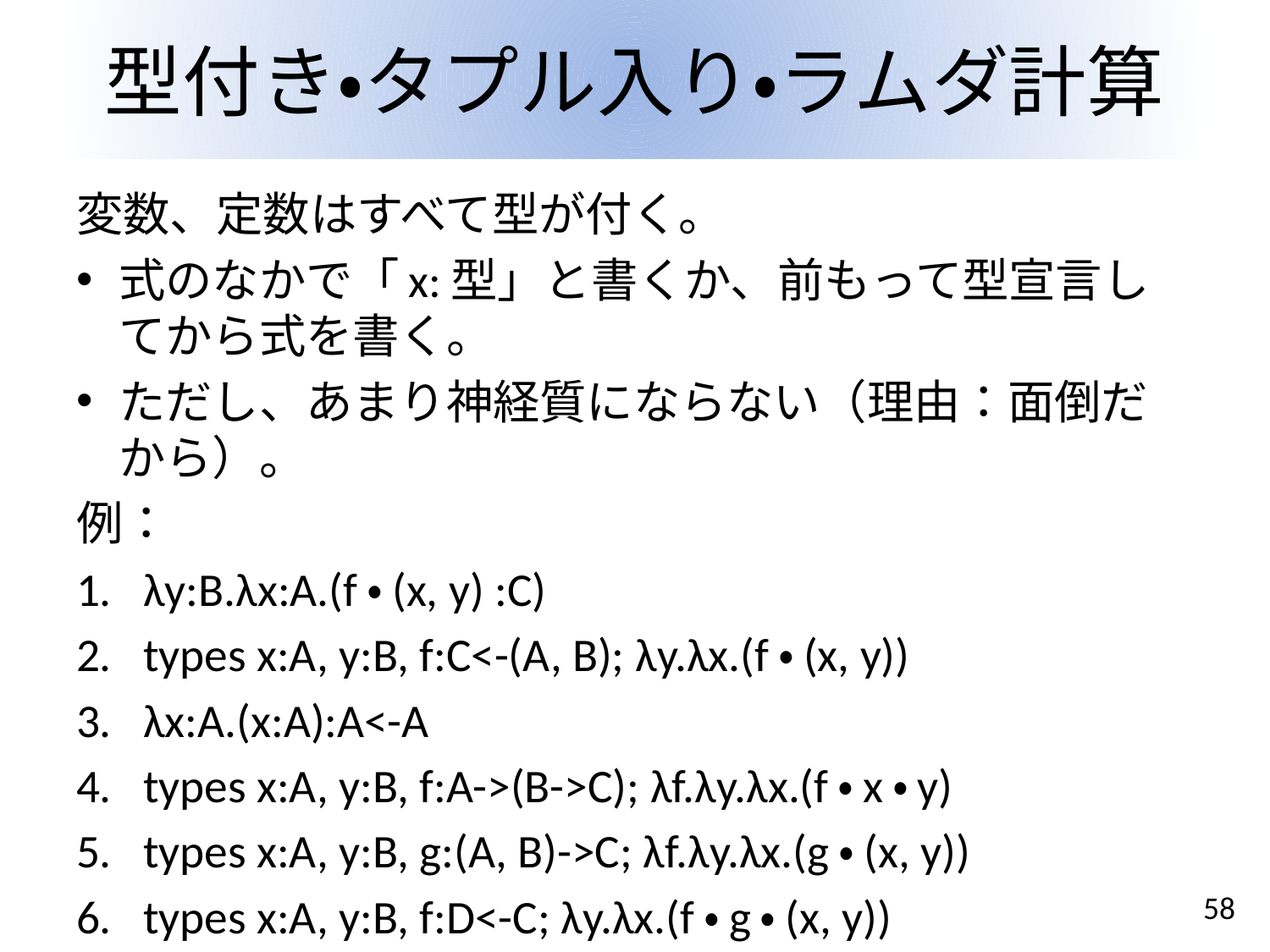

# 型付き・タプル入り・ラムダ計算
変数、定数はすべて型が付く。
式のなかで「x:型」と書くか、前もって型宣言してから式を書く。
ただし、あまり神経質にならない（理由：面倒だから）。
例：
λy:B.λx:A.(f・(x, y) :C)
types x:A, y:B, f:C<-(A, B); λy.λx.(f・(x, y))
λx:A.(x:A):A<-A
types x:A, y:B, f:A->(B->C); λf.λy.λx.(f・x・y)
types x:A, y:B, g:(A, B)->C; λf.λy.λx.(g・(x, y))
types x:A, y:B, f:D<-C; λy.λx.(f・g・(x, y))

58